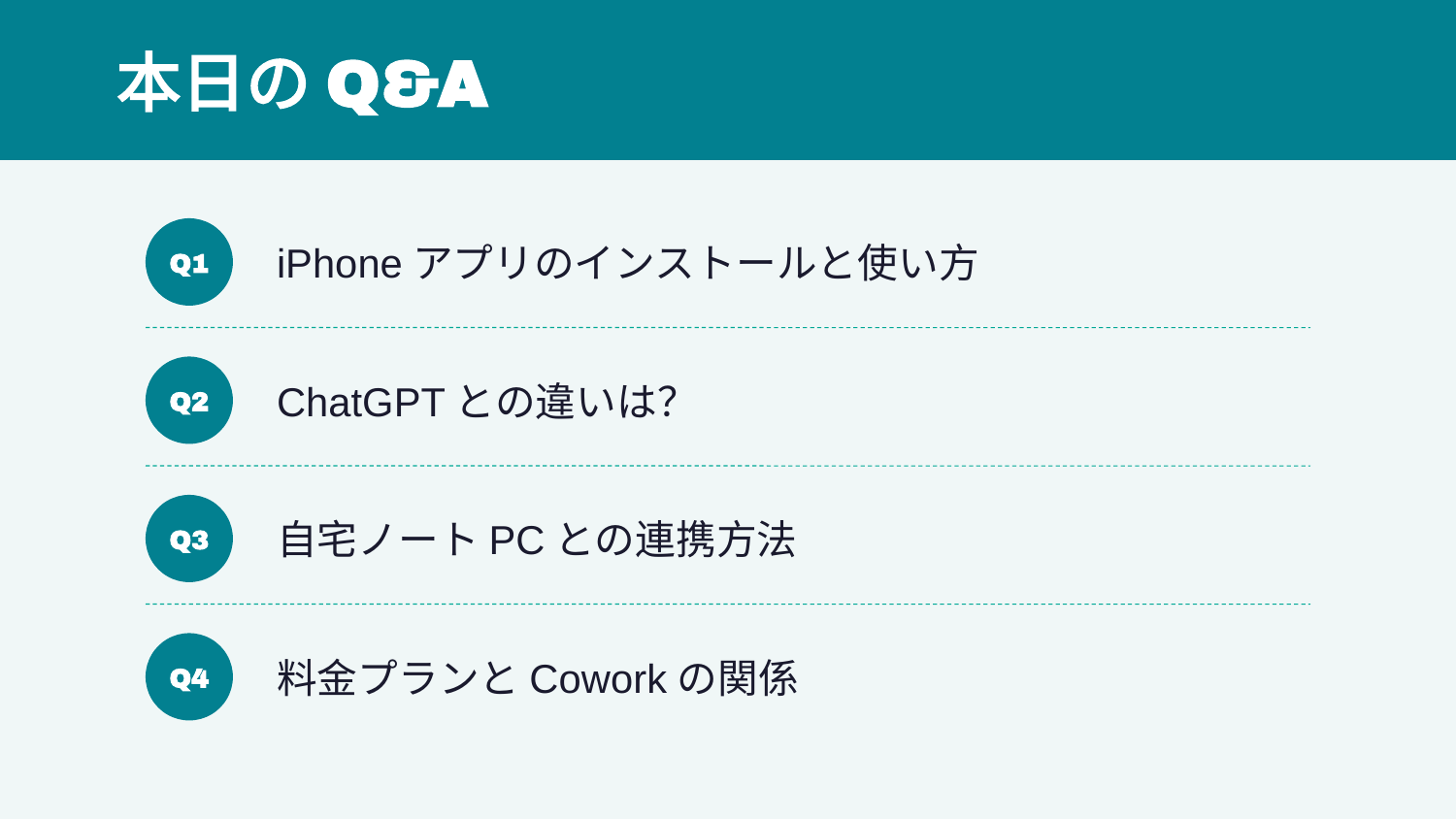

本日のQ&A

Q1
iPhoneアプリのインストールと使い方

Q2
ChatGPTとの違いは？

Q3
自宅ノートPCとの連携方法

Q4
料金プランとCoworkの関係